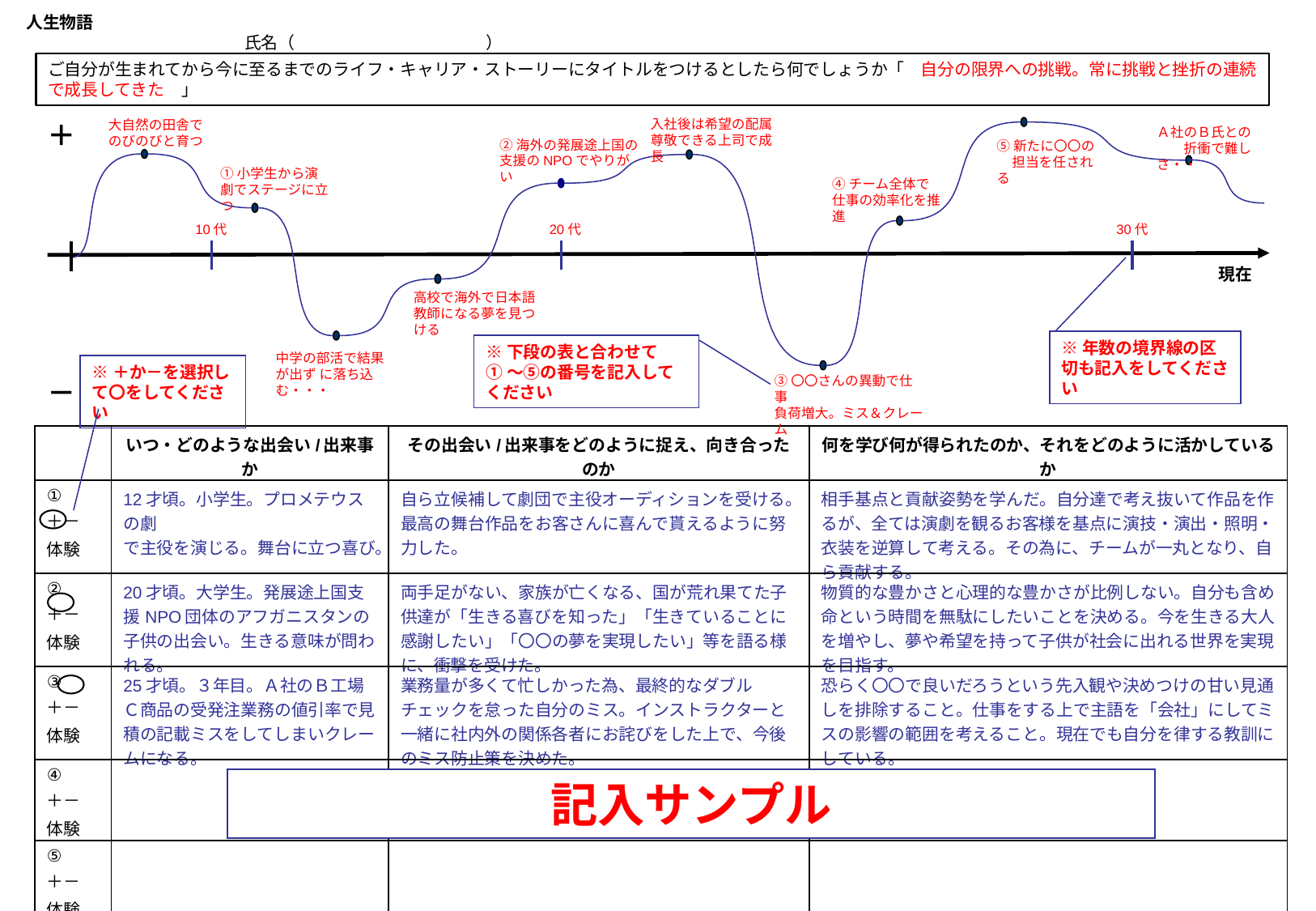

人生物語　　　　　　　　　　　　　　　　　　　　　　　　　　　　　　  　　　　　　　　　　　　　　　　　　　　　　　　　　　　　　　　　　　　　　　　　　　　　　　　　　　　　　氏名（　      　　　　　　　　　）
ご自分が生まれてから今に至るまでのライフ・キャリア・ストーリーにタイトルをつけるとしたら何でしょうか「　自分の限界への挑戦。常に挑戦と挫折の連続で成長してきた　」
入社後は希望の配属
尊敬できる上司で成長
大自然の田舎でのびのびと育つ
＋

Ａ社のＢ氏との　　折衝で難しさ・・
②海外の発展途上国の 支援のNPOでやりがい
⑤新たに〇〇の
    担当を任される

①小学生から演劇でステージに立つ
④チーム全体で仕事の効率化を推進

 10代
  20代
 30代

現在

高校で海外で日本語教師になる夢を見つける

※年数の境界線の区切も記入をしてください
※下段の表と合わせて
①～⑤の番号を記入してください
中学の部活で結果が出ず に落ち込む・・・
※＋か－を選択して〇をしてください

③〇〇さんの異動で仕事
負荷増大。ミス＆クレーム
－
|  | いつ・どのような出会い/出来事か | その出会い/出来事をどのように捉え、向き合ったのか | 何を学び何が得られたのか、それをどのように活かしているか |
| --- | --- | --- | --- |
| ① ＋－ 体験 | 12才頃。小学生。プロメテウスの劇 で主役を演じる。舞台に立つ喜び。 | 自ら立候補して劇団で主役オーディションを受ける。最高の舞台作品をお客さんに喜んで貰えるように努力した。 | 相手基点と貢献姿勢を学んだ。自分達で考え抜いて作品を作るが、全ては演劇を観るお客様を基点に演技・演出・照明・衣装を逆算して考える。その為に、チームが一丸となり、自ら貢献する。 |
| ② ＋－ 体験 | 20才頃。大学生。発展途上国支援NPO団体のアフガニスタンの子供の出会い。生きる意味が問われる。 | 両手足がない、家族が亡くなる、国が荒れ果てた子供達が「生きる喜びを知った」「生きていることに感謝したい」「〇〇の夢を実現したい」等を語る様に、衝撃を受けた。 | 物質的な豊かさと心理的な豊かさが比例しない。自分も含め命という時間を無駄にしたいことを決める。今を生きる大人を増やし、夢や希望を持って子供が社会に出れる世界を実現を目指す。 |
| ③ ＋－ 体験 | 25才頃。３年目。Ａ社のＢ工場Ｃ商品の受発注業務の値引率で見積の記載ミスをしてしまいクレームになる。 | 業務量が多くて忙しかった為、最終的なダブルチェックを怠った自分のミス。インストラクターと一緒に社内外の関係各者にお詫びをした上で、今後のミス防止策を決めた。 | 恐らく〇〇で良いだろうという先入観や決めつけの甘い見通しを排除すること。仕事をする上で主語を「会社」にしてミスの影響の範囲を考えること。現在でも自分を律する教訓にしている。 |
| ④ ＋－ 体験 |  |  |  |
| ⑤ ＋－ 体験 |  |  |  |

記入サンプル